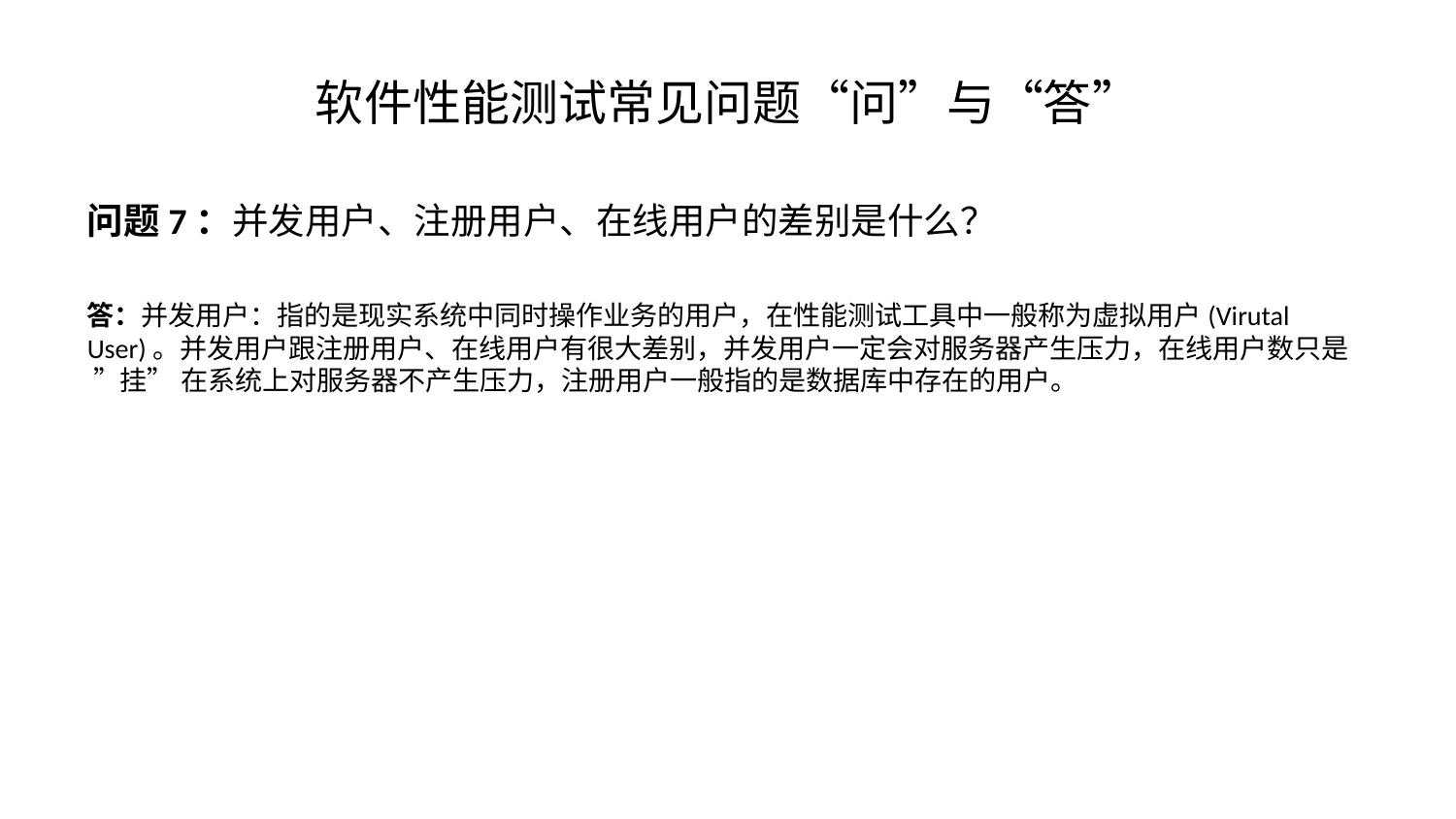

# 软件性能测试常见问题“问”与“答”
问题7：并发用户、注册用户、在线用户的差别是什么？

答：并发用户：指的是现实系统中同时操作业务的用户，在性能测试工具中一般称为虚拟用户(Virutal User)。并发用户跟注册用户、在线用户有很大差别，并发用户一定会对服务器产生压力，在线用户数只是 ”挂” 在系统上对服务器不产生压力，注册用户一般指的是数据库中存在的用户。